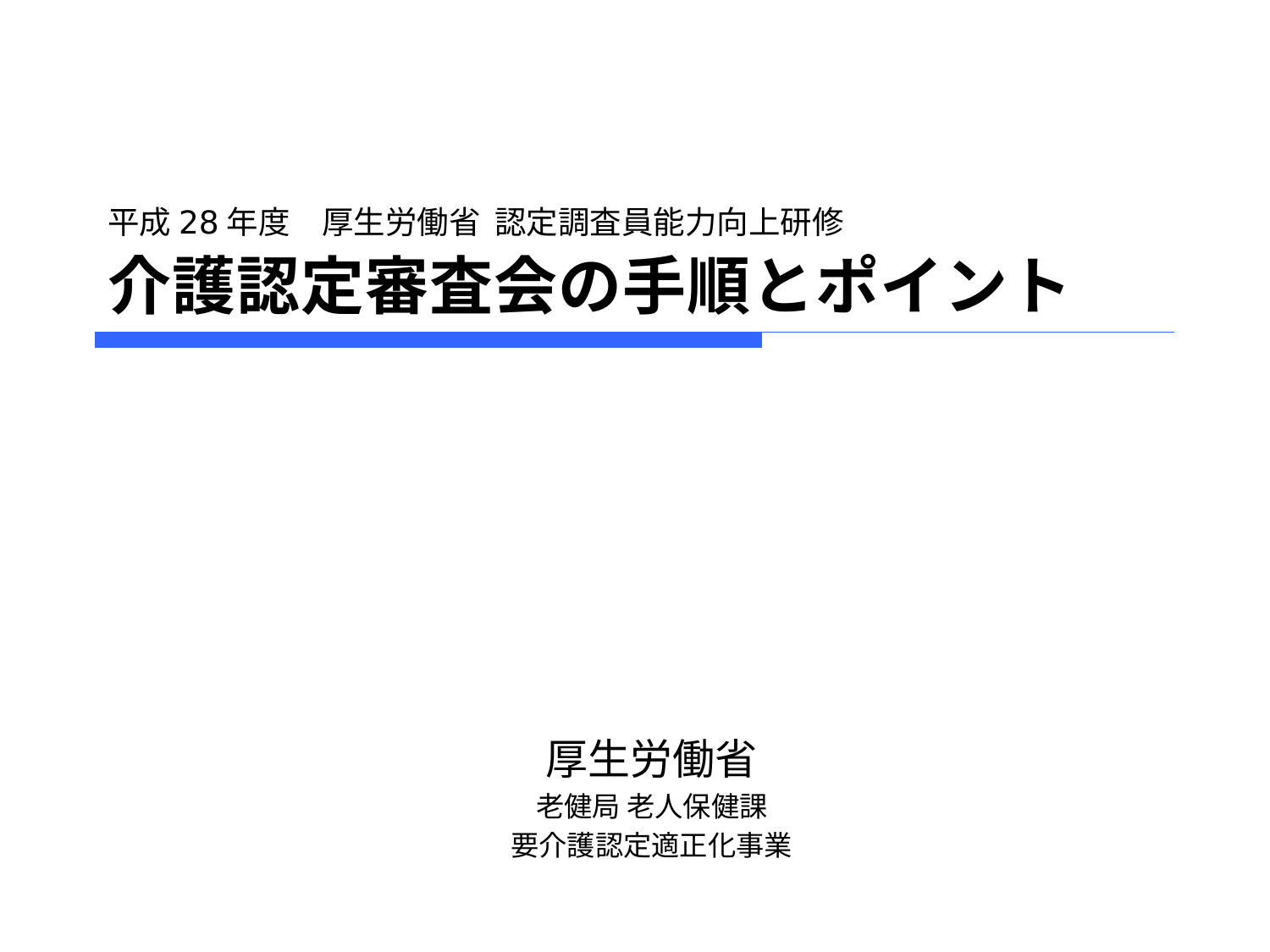

# 介護認定審査会の手順とポイント
平成28年度　厚生労働省  認定調査員能力向上研修

厚生労働省
老健局 老人保健課
要介護認定適正化事業